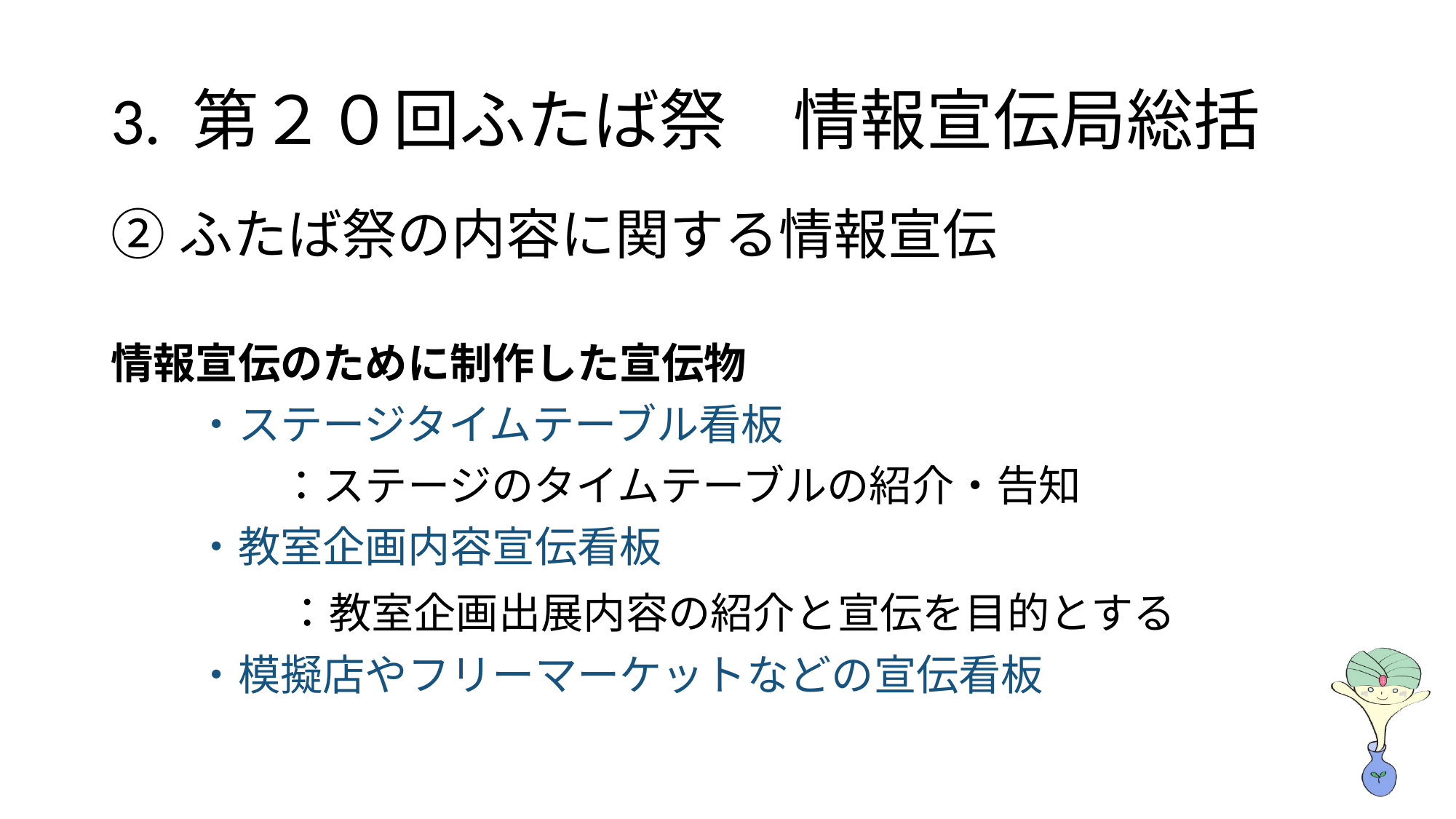

# 3. 第２０回ふたば祭　情報宣伝局総括
②ふたば祭の内容に関する情報宣伝

情報宣伝のために制作した宣伝物
　　・ステージタイムテーブル看板
　　　　：ステージのタイムテーブルの紹介・告知
　　・教室企画内容宣伝看板
　　　　：教室企画出展内容の紹介と宣伝を目的とする
　　・模擬店やフリーマーケットなどの宣伝看板